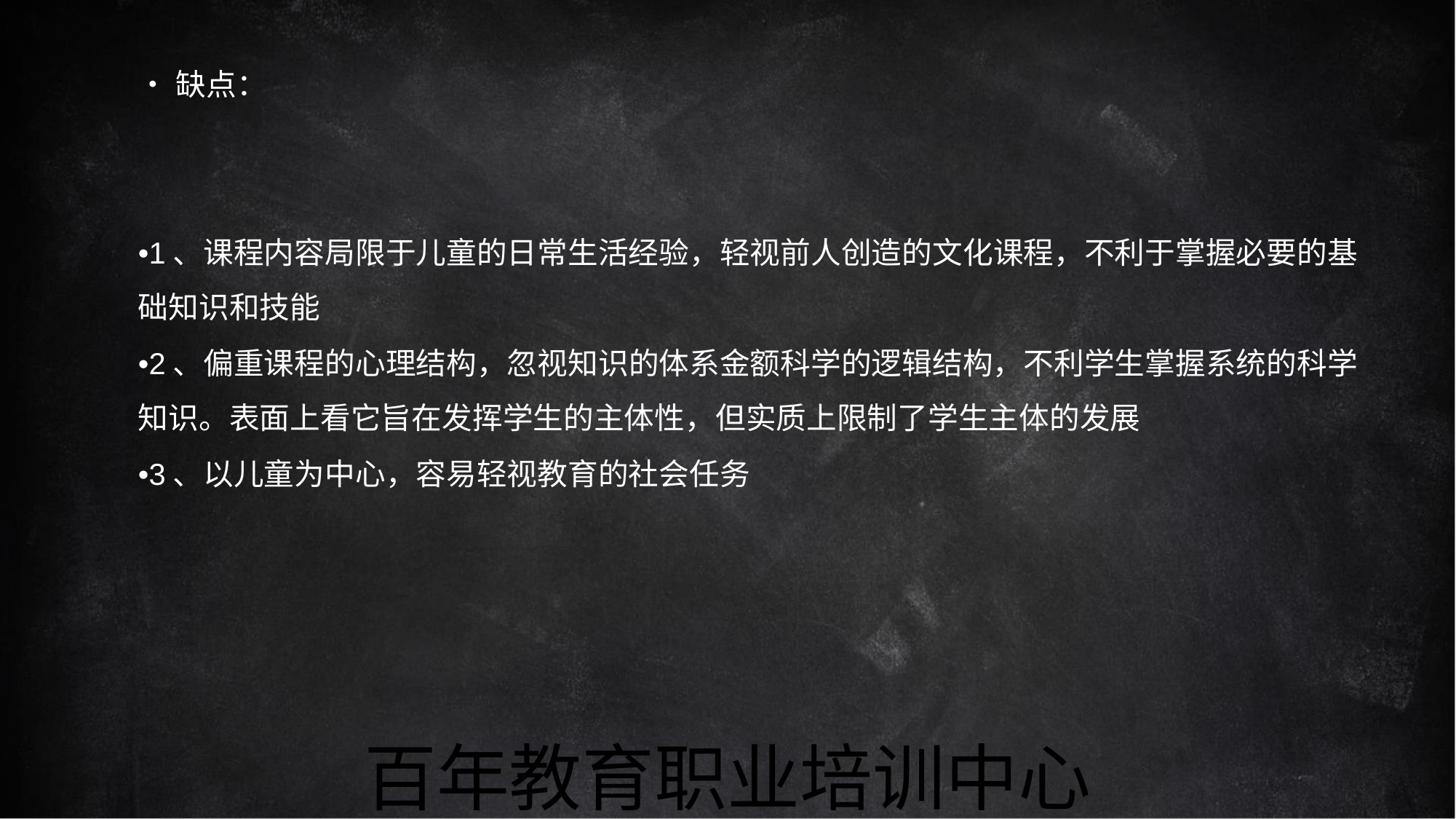

•缺点：
•1、课程内容局限于儿童的日常生活经验，轻视前人创造的文化课程，不利于掌握必要的基
础知识和技能
•2、偏重课程的心理结构，忽视知识的体系金额科学的逻辑结构，不利学生掌握系统的科学
知识。表面上看它旨在发挥学生的主体性，但实质上限制了学生主体的发展
•3、以儿童为中心，容易轻视教育的社会任务
百年教育职业培训中心